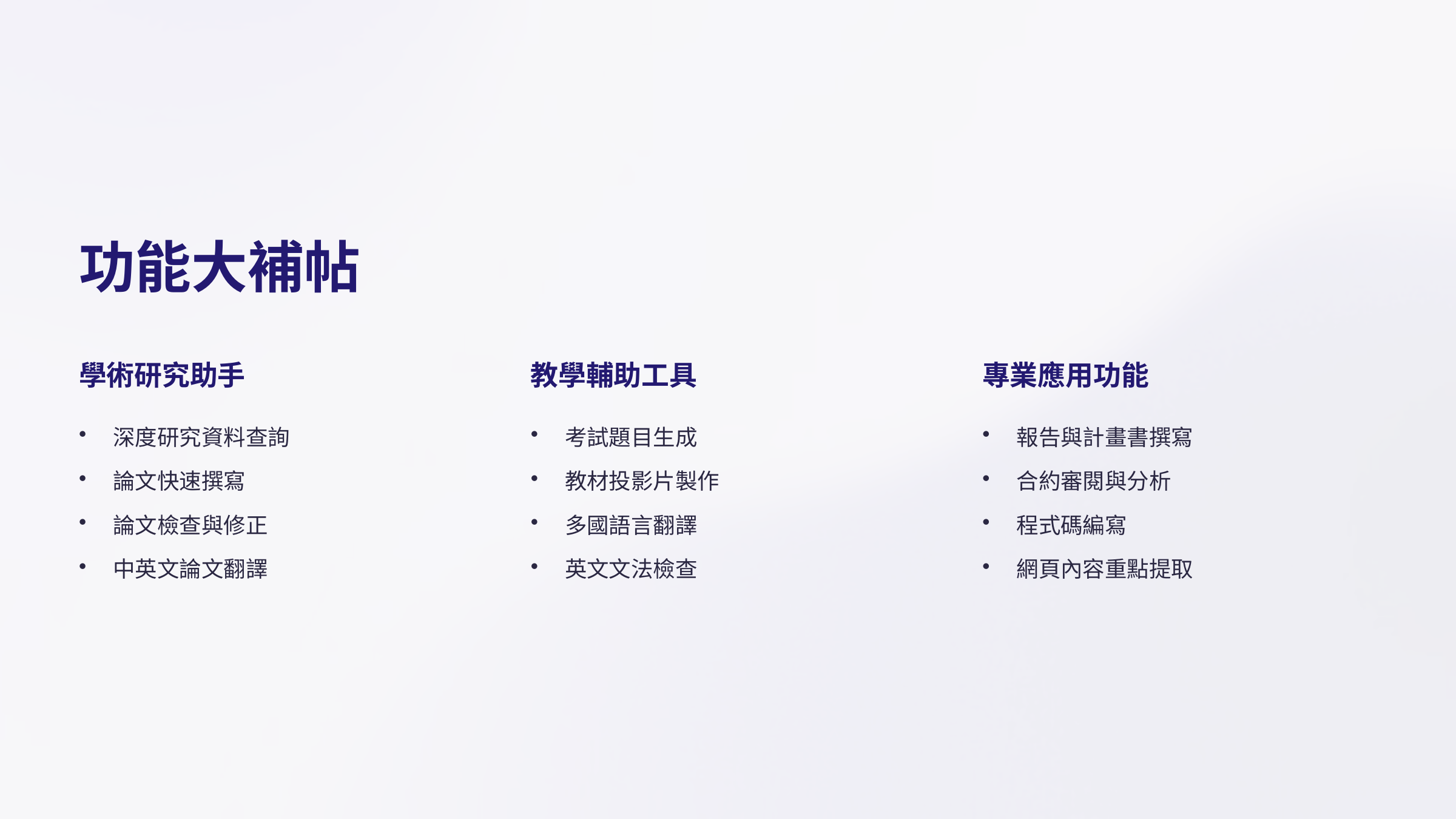

功能大補帖
學術研究助手
教學輔助工具
專業應用功能
深度研究資料查詢
考試題目生成
報告與計畫書撰寫
論文快速撰寫
教材投影片製作
合約審閱與分析
論文檢查與修正
多國語言翻譯
程式碼編寫
中英文論文翻譯
英文文法檢查
網頁內容重點提取